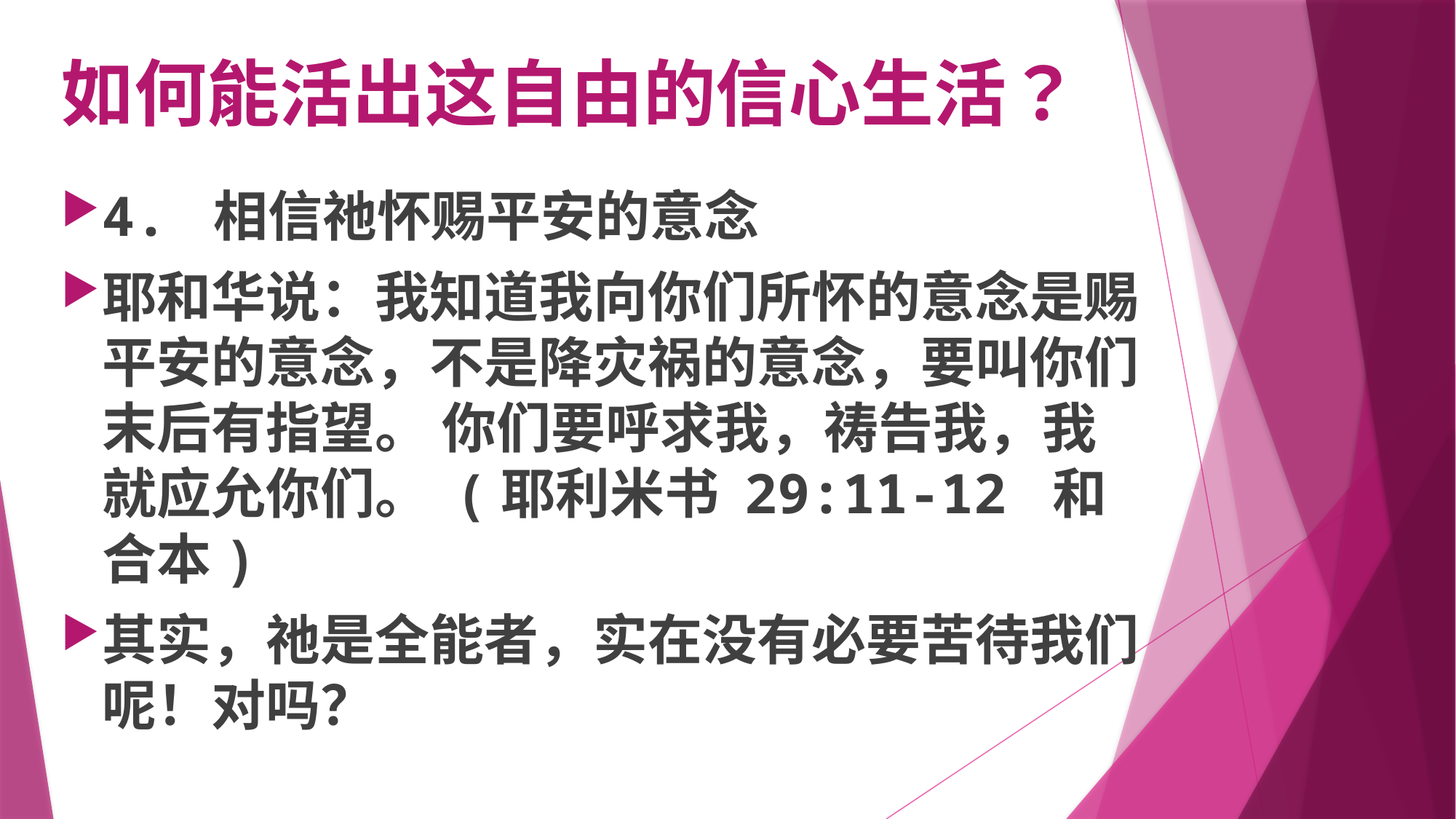

# 如何能活出这自由的信心生活？
4. 相信祂怀赐平安的意念
耶和华说：我知道我向你们所怀的意念是赐平安的意念，不是降灾祸的意念，要叫你们末后有指望。 你们要呼求我，祷告我，我就应允你们。 (耶利米书 29:11-12 和合本)
其实，祂是全能者，实在没有必要苦待我们呢！对吗？